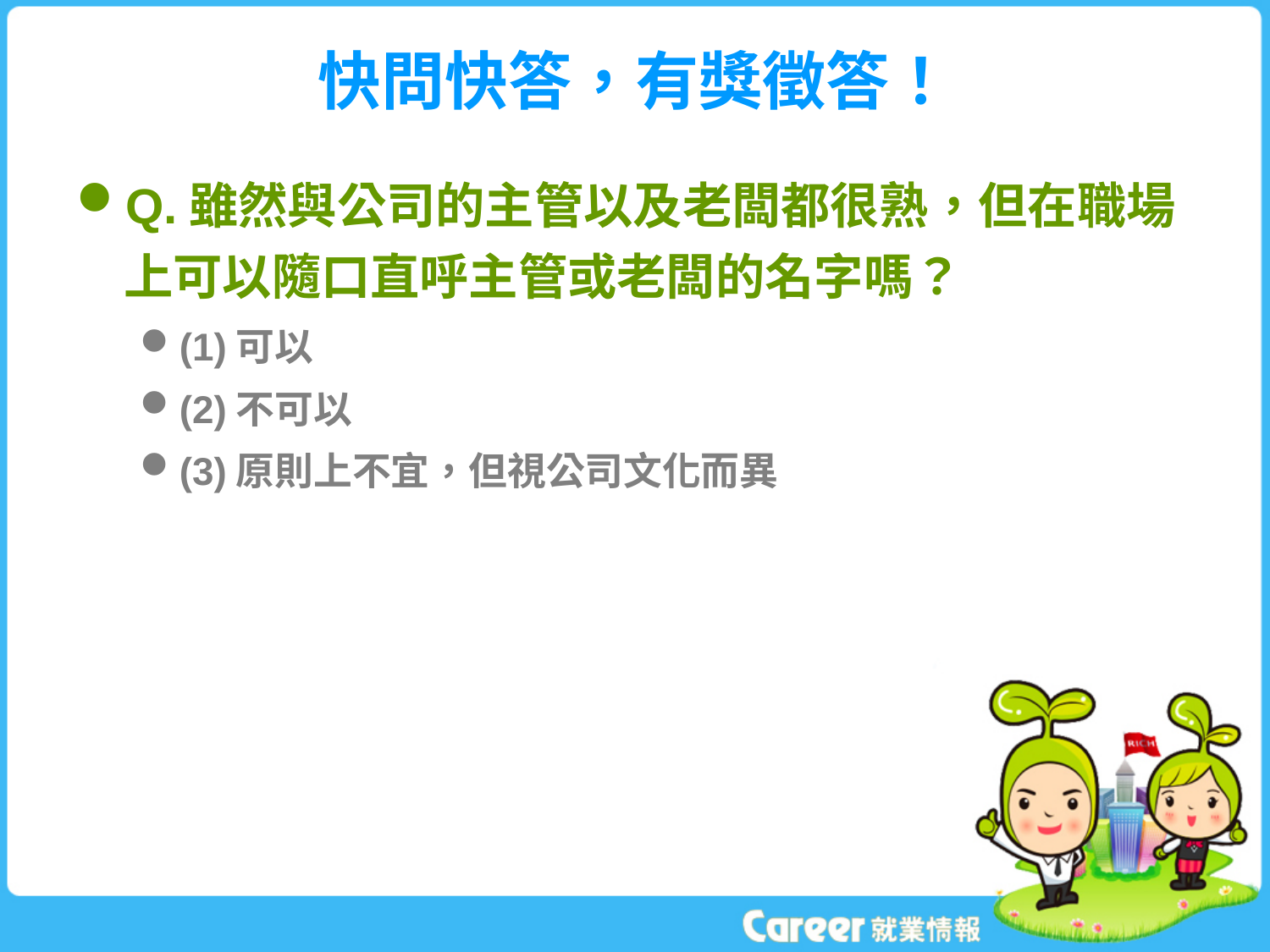

# 快問快答，有獎徵答！
Q.雖然與公司的主管以及老闆都很熟，但在職場上可以隨口直呼主管或老闆的名字嗎？
(1)可以
(2)不可以
(3)原則上不宜，但視公司文化而異